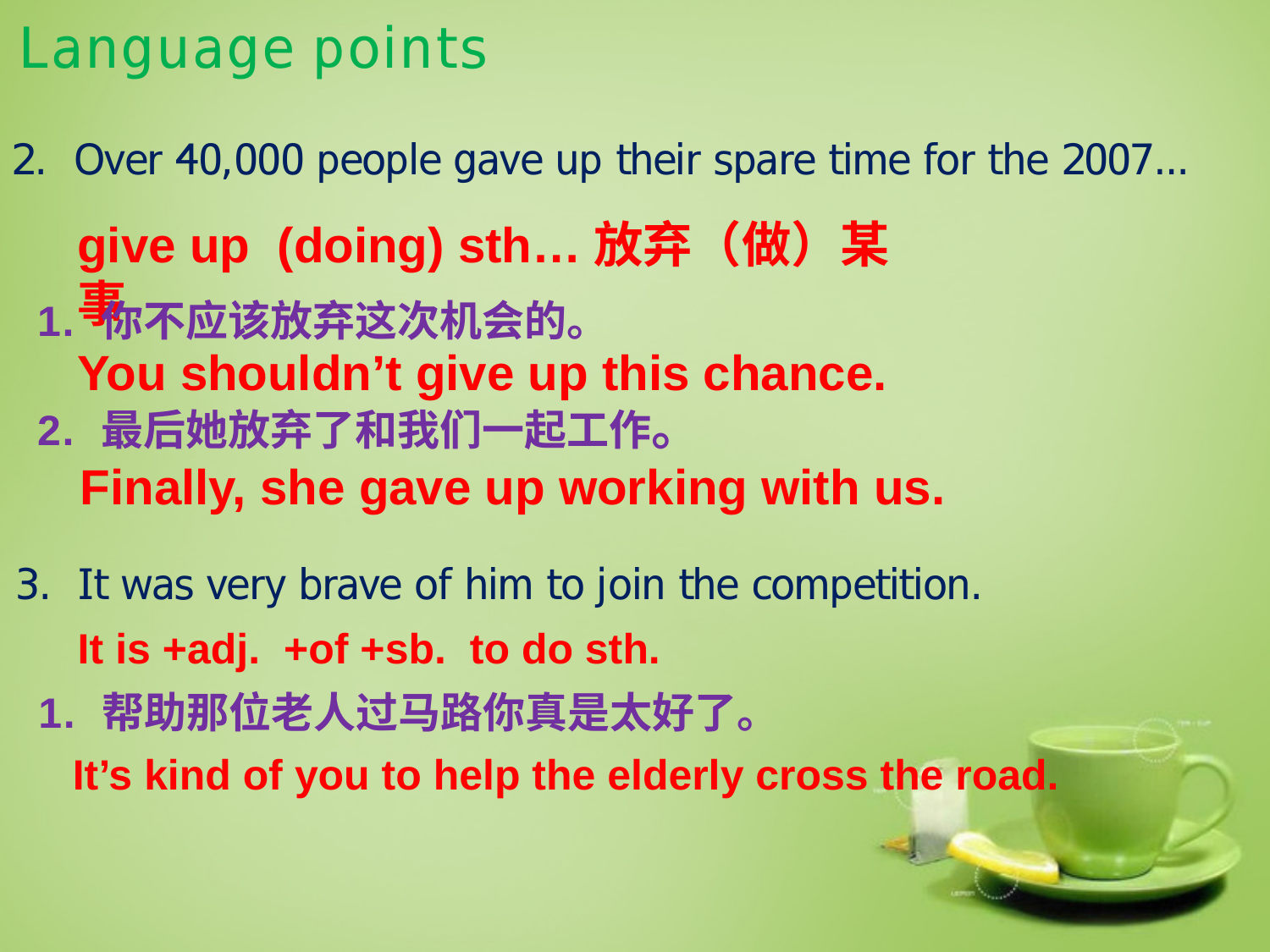

Language points
2.  Over 40,000 people gave up their spare time for the 2007…
give up  (doing) sth…放弃（做）某事
你不应该放弃这次机会的。

最后她放弃了和我们一起工作。

You shouldn’t give up this chance.
Finally, she gave up working with us.
3.  It was very brave of him to join the competition.
It is +adj.  +of +sb.  to do sth.
帮助那位老人过马路你真是太好了。

It’s kind of you to help the elderly cross the road.